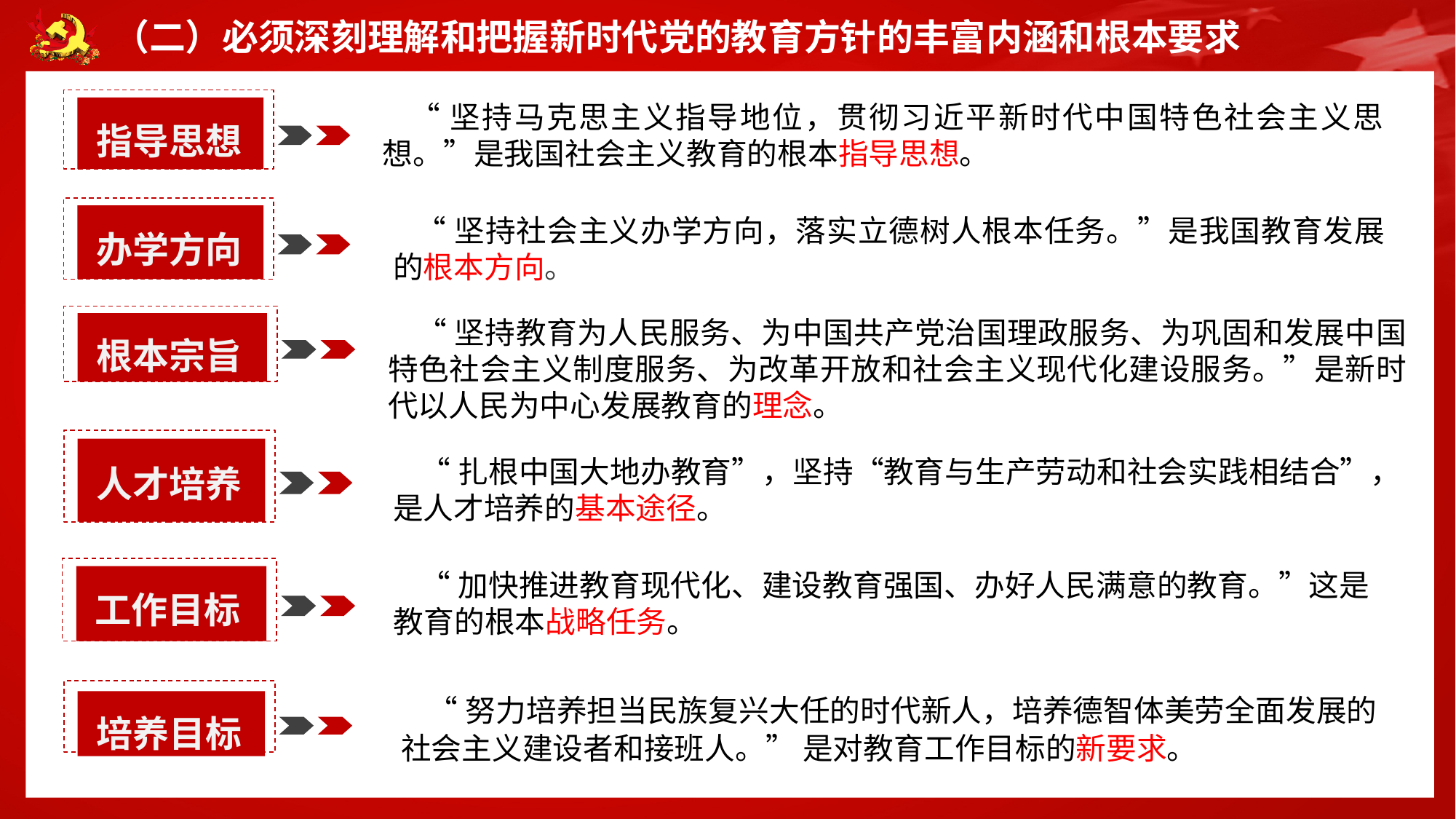

（二）必须深刻理解和把握新时代党的教育方针的丰富内涵和根本要求

指导思想
   “坚持马克思主义指导地位，贯彻习近平新时代中国特色社会主义思想。”是我国社会主义教育的根本指导思想。

办学方向

   “坚持社会主义办学方向，落实立德树人根本任务。”是我国教育发展的根本方向。

根本宗旨
    “坚持教育为人民服务、为中国共产党治国理政服务、为巩固和发展中国特色社会主义制度服务、为改革开放和社会主义现代化建设服务。”是新时代以人民为中心发展教育的理念。

人才培养
    “扎根中国大地办教育”，坚持“教育与生产劳动和社会实践相结合”，是人才培养的基本途径。

工作目标

    “加快推进教育现代化、建设教育强国、办好人民满意的教育。”这是教育的根本战略任务。

培养目标

    “努力培养担当民族复兴大任的时代新人，培养德智体美劳全面发展的社会主义建设者和接班人。” 是对教育工作目标的新要求。